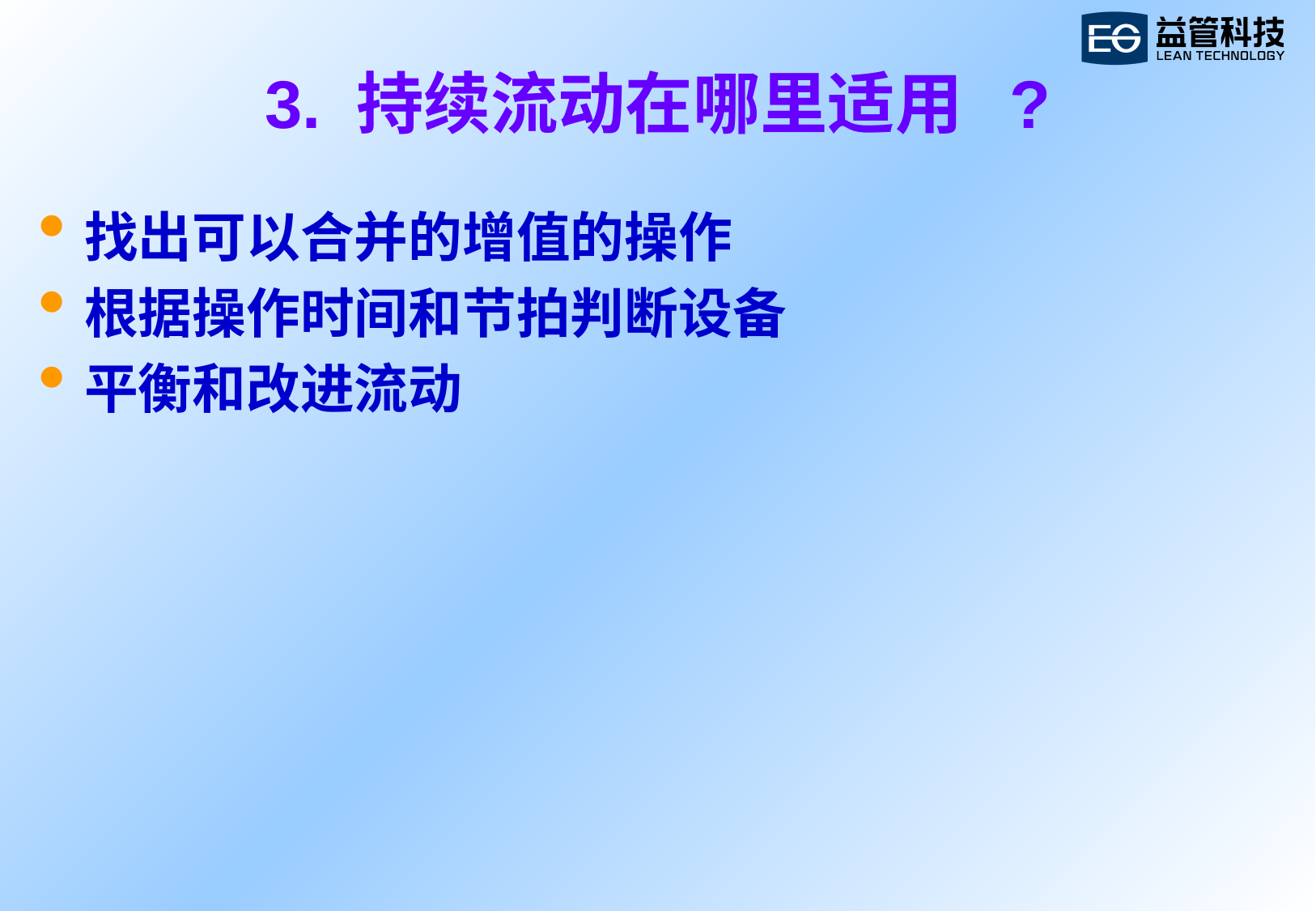

# 3. 持续流动在哪里适用  ?
找出可以合并的增值的操作
根据操作时间和节拍判断设备
平衡和改进流动